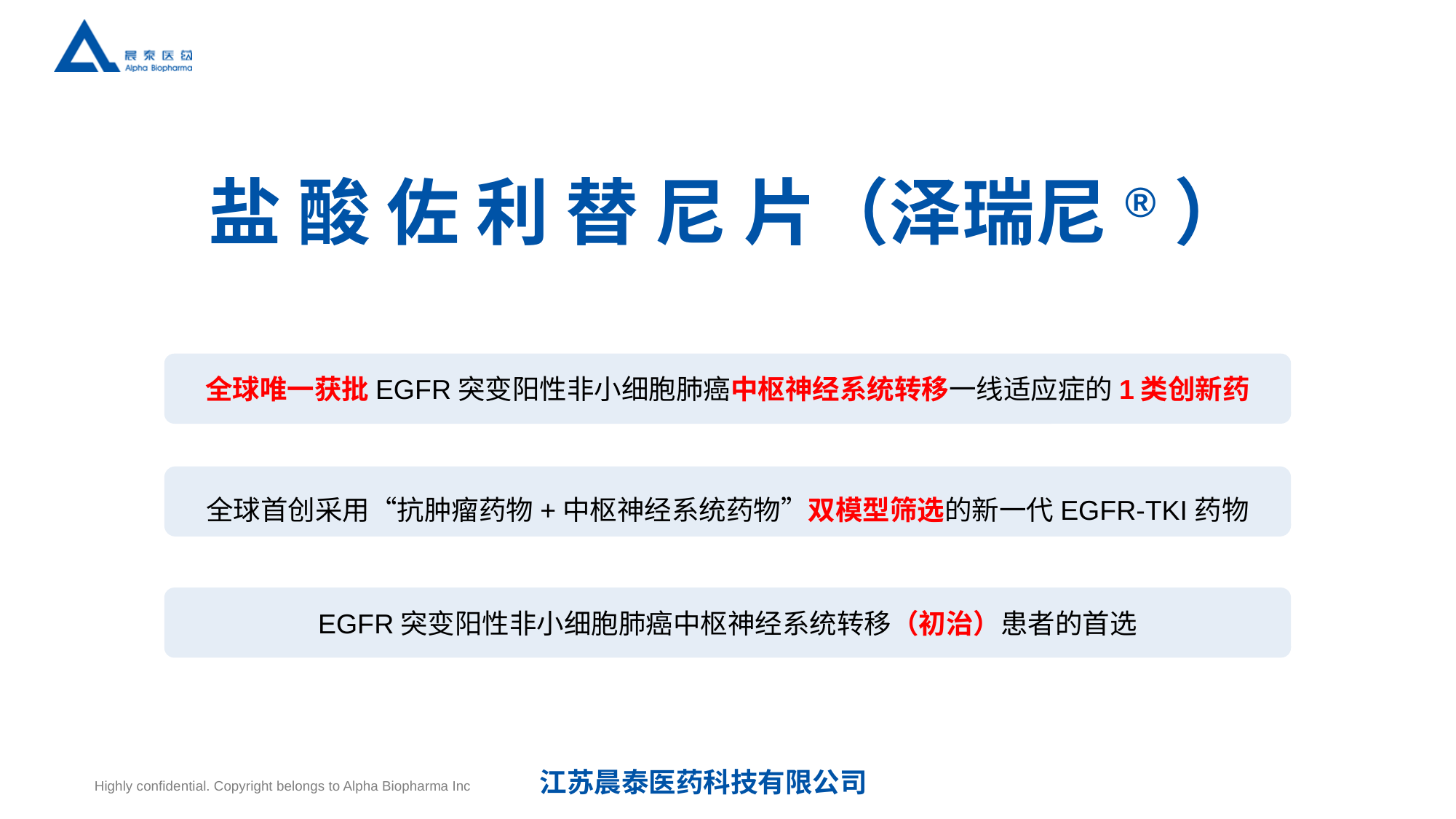

盐 酸 佐 利 替 尼 片（泽瑞尼®）
全球唯一获批EGFR突变阳性非小细胞肺癌中枢神经系统转移一线适应症的1类创新药
全球首创采用“抗肿瘤药物+中枢神经系统药物”双模型筛选的新一代EGFR-TKI药物
EGFR突变阳性非小细胞肺癌中枢神经系统转移（初治）患者的首选
江苏晨泰医药科技有限公司